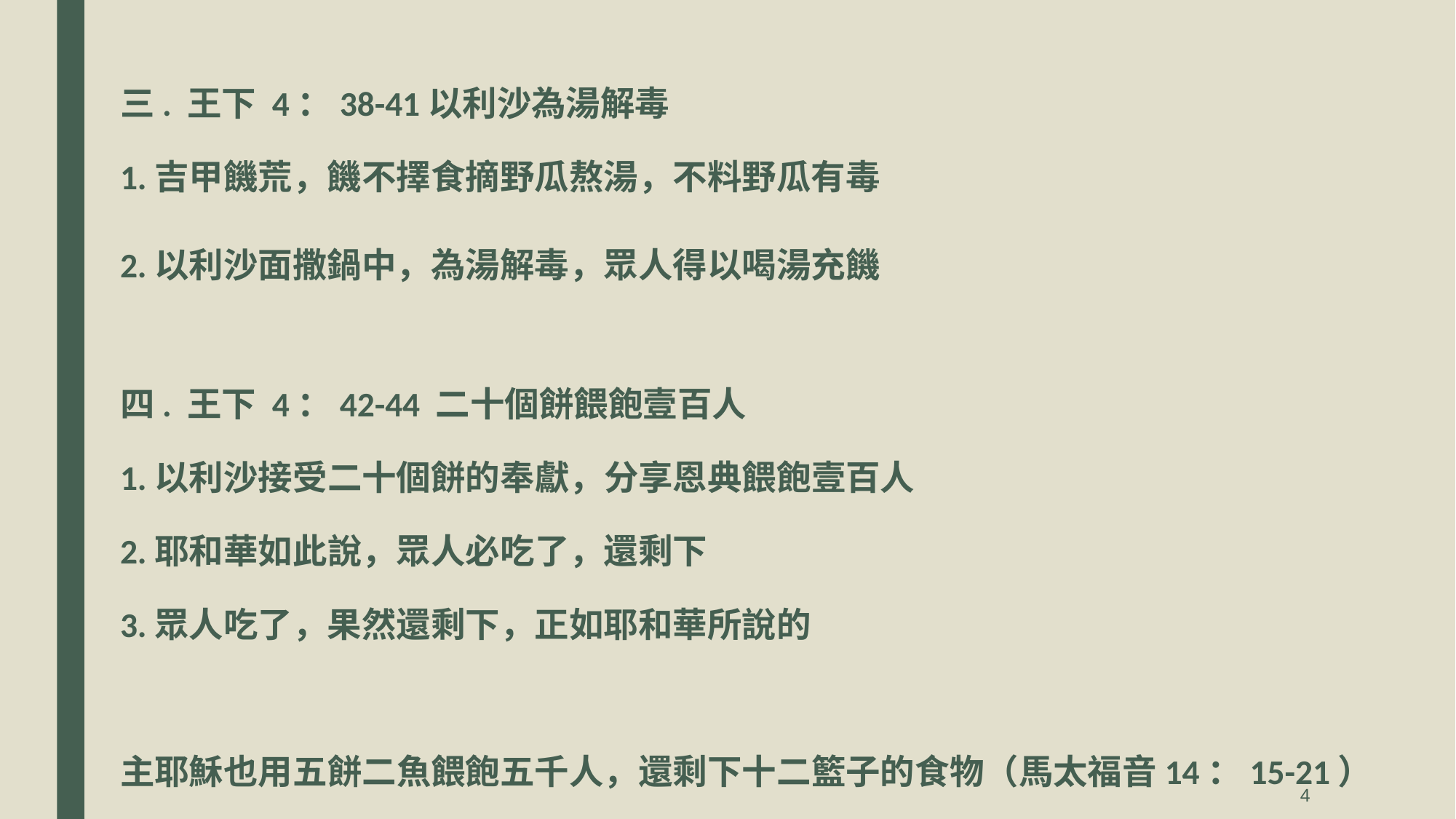

三. 王下 4：38-41以利沙為湯解毒
1.吉甲饑荒，饑不擇食摘野瓜熬湯，不料野瓜有毒
2.以利沙面撒鍋中，為湯解毒，眾人得以喝湯充饑

四. 王下 4：42-44 二十個餅餵飽壹百人
1.以利沙接受二十個餅的奉獻，分享恩典餵飽壹百人
2.耶和華如此說，眾人必吃了，還剩下
3.眾人吃了，果然還剩下，正如耶和華所說的

主耶穌也用五餅二魚餵飽五千人，還剩下十二籃子的食物（馬太福音14：15-21）

4